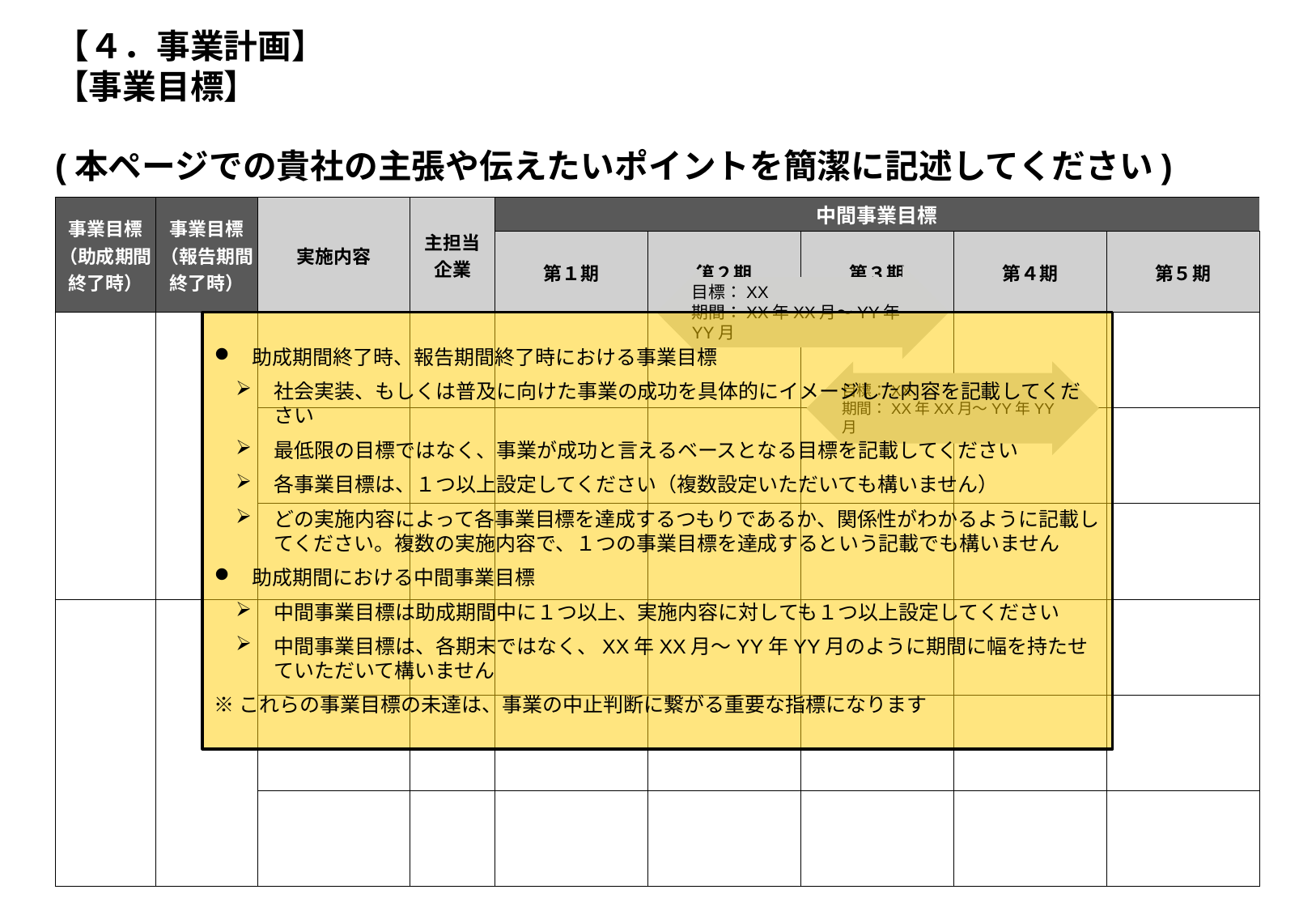

# 【４．事業計画】 【事業目標】
(本ページでの貴社の主張や伝えたいポイントを簡潔に記述してください)
| 事業目標 （助成期間終了時） | 事業目標 （報告期間終了時） | 実施内容 | 主担当 企業 | 中間事業目標 |  |  |  |  |
| --- | --- | --- | --- | --- | --- | --- | --- | --- |
|  |  |  |  | 第１期 | 第２期 | 第３期 | 第４期 | 第５期 |
|  |  |  |  |  |  |  |  |  |
|  |  |  |  |  |  |  |  |  |
|  |  |  |  |  |  |  |  |  |
|  |  |  |  |  |  |  |  |  |
|  |  |  |  |  |  |  |  |  |
|  |  |  |  |  |  |  |  |  |
目標：XX
期間：XX年XX月～YY年YY月
助成期間終了時、報告期間終了時における事業目標
社会実装、もしくは普及に向けた事業の成功を具体的にイメージした内容を記載してください
最低限の目標ではなく、事業が成功と言えるベースとなる目標を記載してください
各事業目標は、１つ以上設定してください（複数設定いただいても構いません）
どの実施内容によって各事業目標を達成するつもりであるか、関係性がわかるように記載してください。複数の実施内容で、１つの事業目標を達成するという記載でも構いません
助成期間における中間事業目標
中間事業目標は助成期間中に１つ以上、実施内容に対しても１つ以上設定してください
中間事業目標は、各期末ではなく、XX年XX月～YY年YY月のように期間に幅を持たせていただいて構いません
※これらの事業目標の未達は、事業の中止判断に繋がる重要な指標になります
目標：XX
期間：XX年XX月～YY年YY月